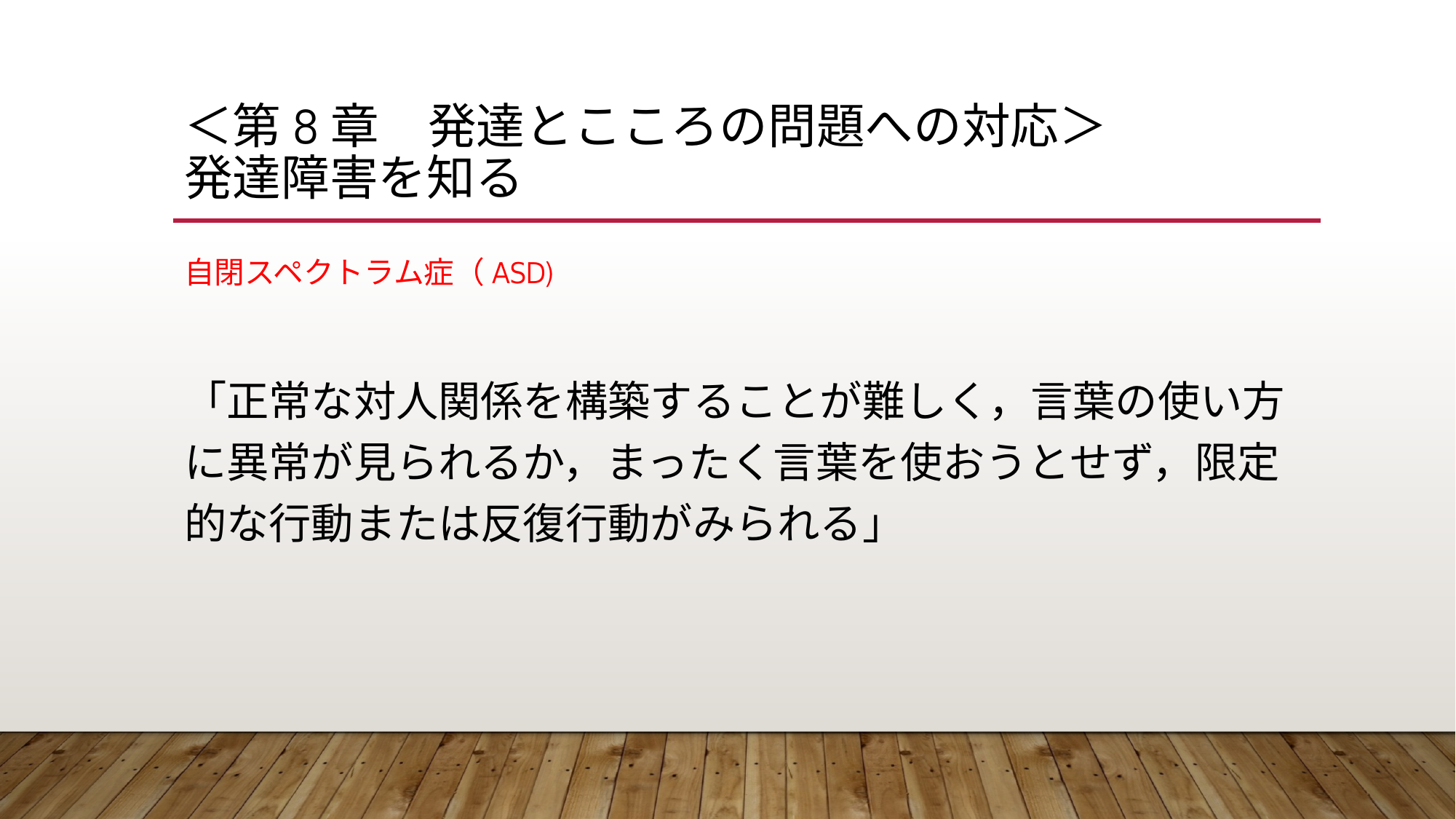

# ＜第8章　発達とこころの問題への対応＞ 発達障害を知る
自閉スペクトラム症（ASD)

「正常な対人関係を構築することが難しく，言葉の使い方に異常が見られるか，まったく言葉を使おうとせず，限定的な行動または反復行動がみられる」